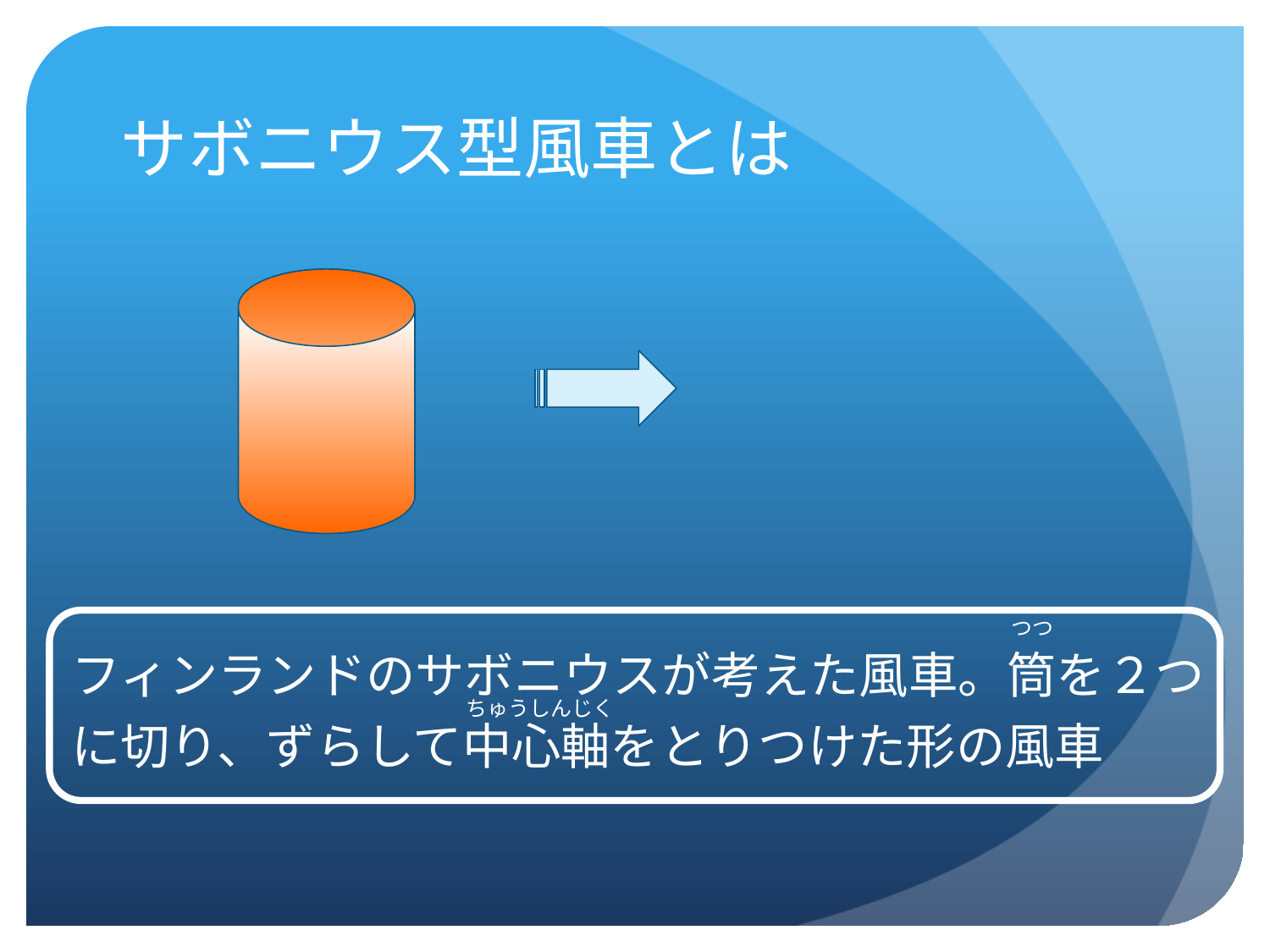

# サボニウス型風車とは

つつ

フィンランドのサボニウスが考えた風車。筒を２つに切り、ずらして中心軸をとりつけた形の風車
ちゅうしんじく